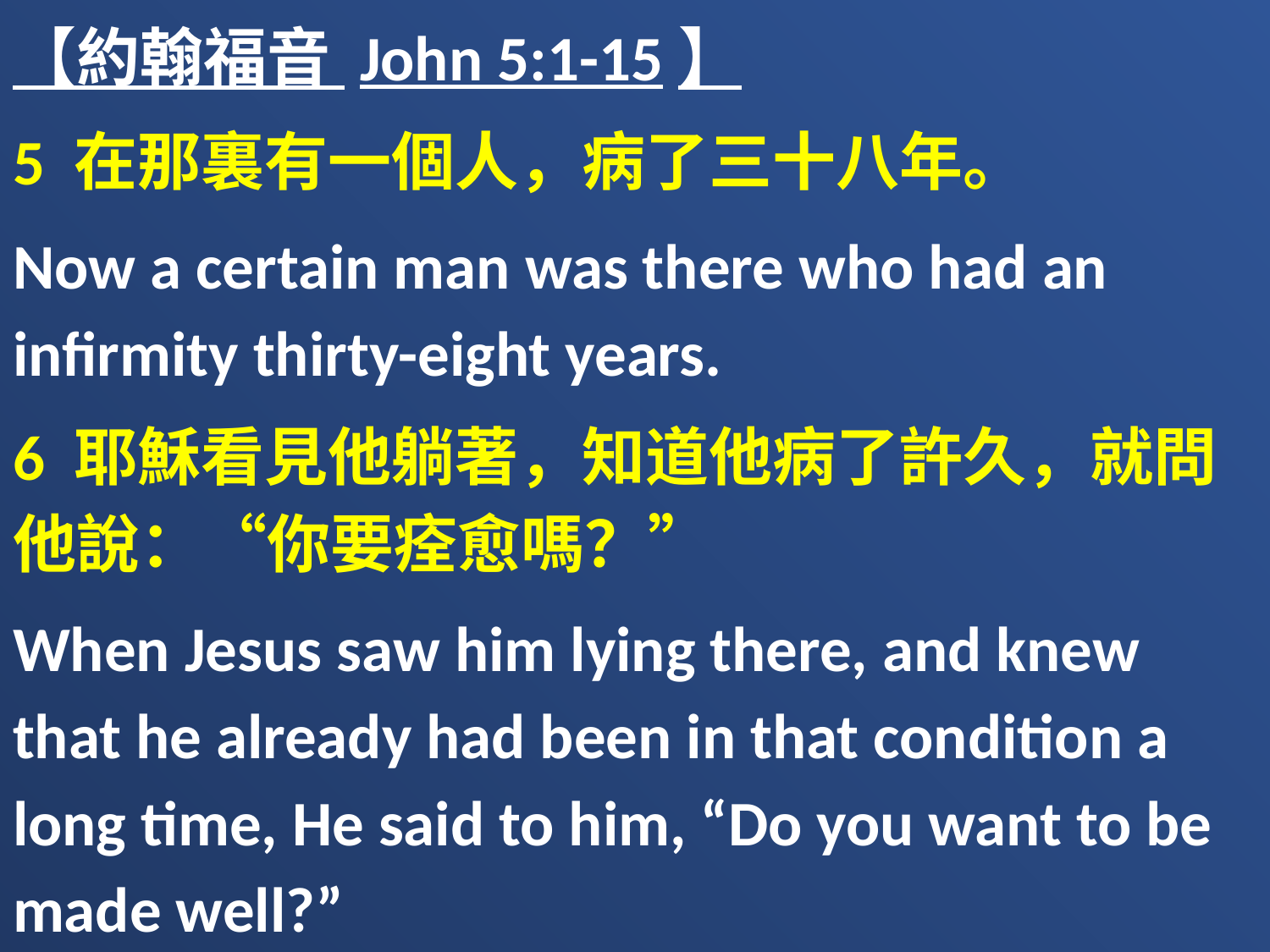

【約翰福音 John 5:1-15】
5 在那裏有一個人，病了三十八年。
Now a certain man was there who had an infirmity thirty-eight years.
6 耶穌看見他躺著，知道他病了許久，就問他說：“你要痊愈嗎？”
When Jesus saw him lying there, and knew that he already had been in that condition a long time, He said to him, “Do you want to be made well?”